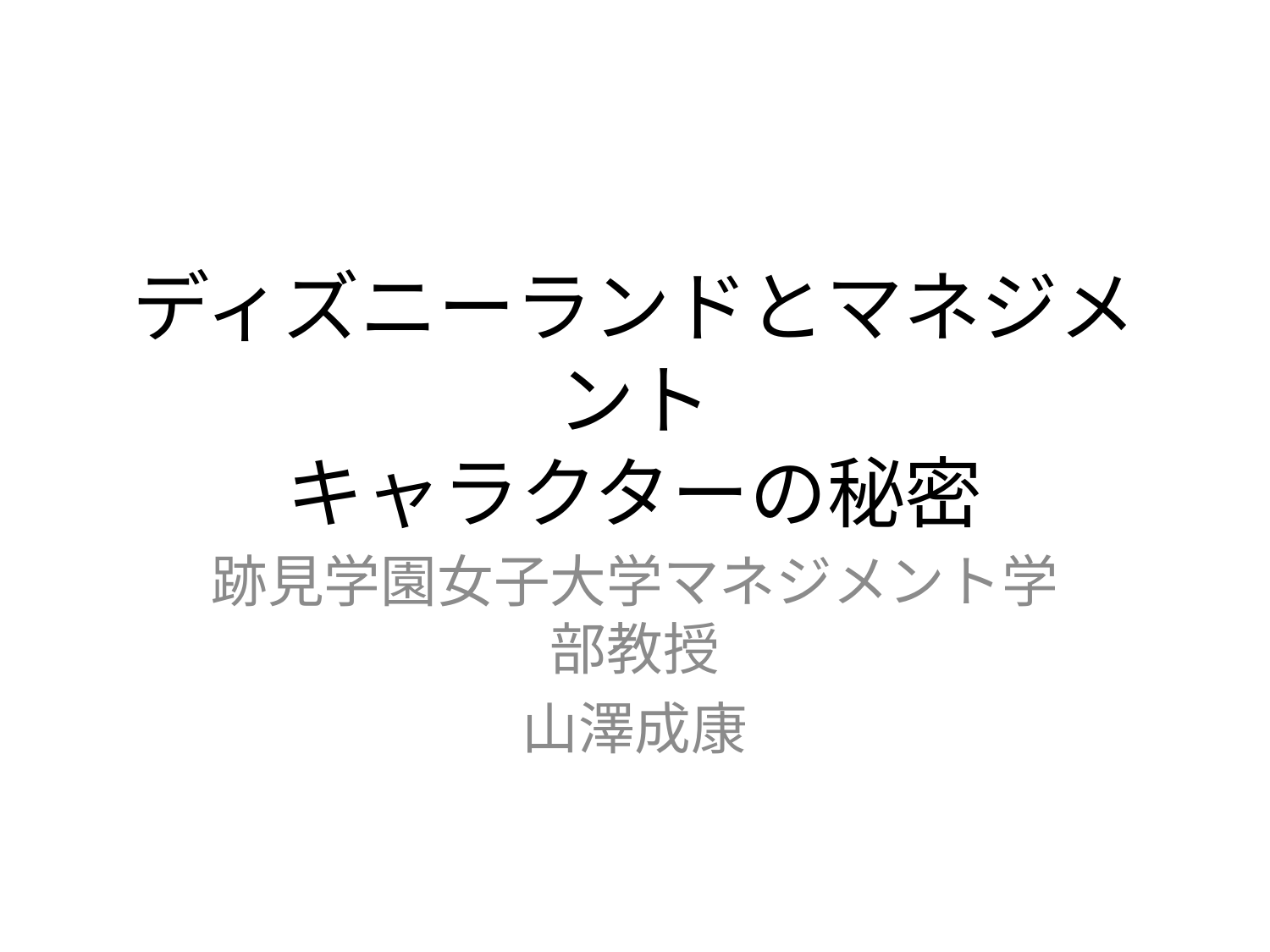

# ディズニーランドとマネジメント キャラクターの秘密
跡見学園女子大学マネジメント学部教授
山澤成康